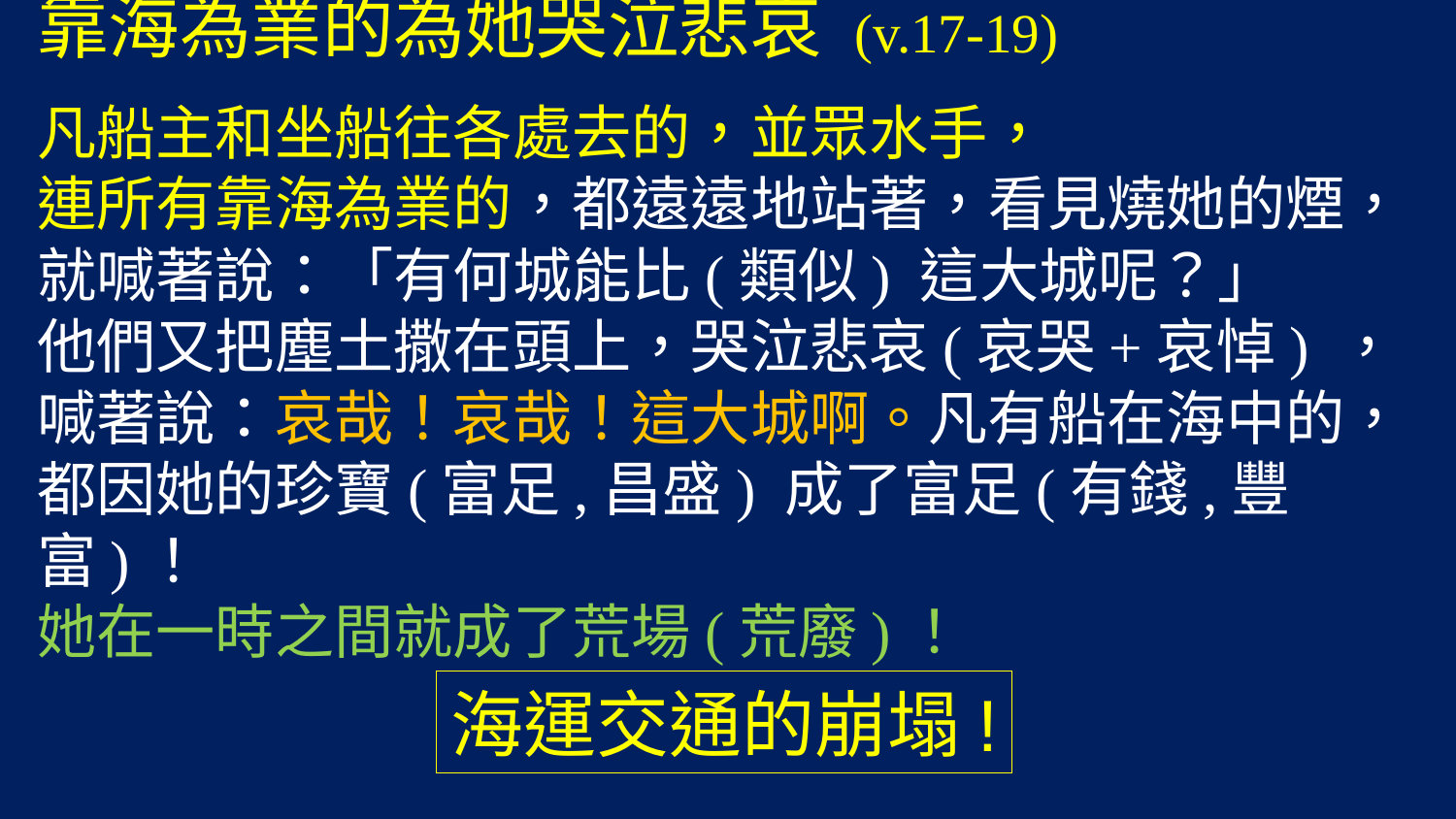

# 靠海為業的為她哭泣悲哀 (v.17-19) 凡船主和坐船往各處去的，並眾水手， 連所有靠海為業的，都遠遠地站著，看見燒她的煙，就喊著說：「有何城能比(類似) 這大城呢？」 他們又把塵土撒在頭上，哭泣悲哀(哀哭+哀悼) ， 喊著說：哀哉！哀哉！這大城啊。凡有船在海中的，都因她的珍寶(富足,昌盛) 成了富足(有錢,豐富)！ 她在一時之間就成了荒場(荒廢)！
海運交通的崩塌!